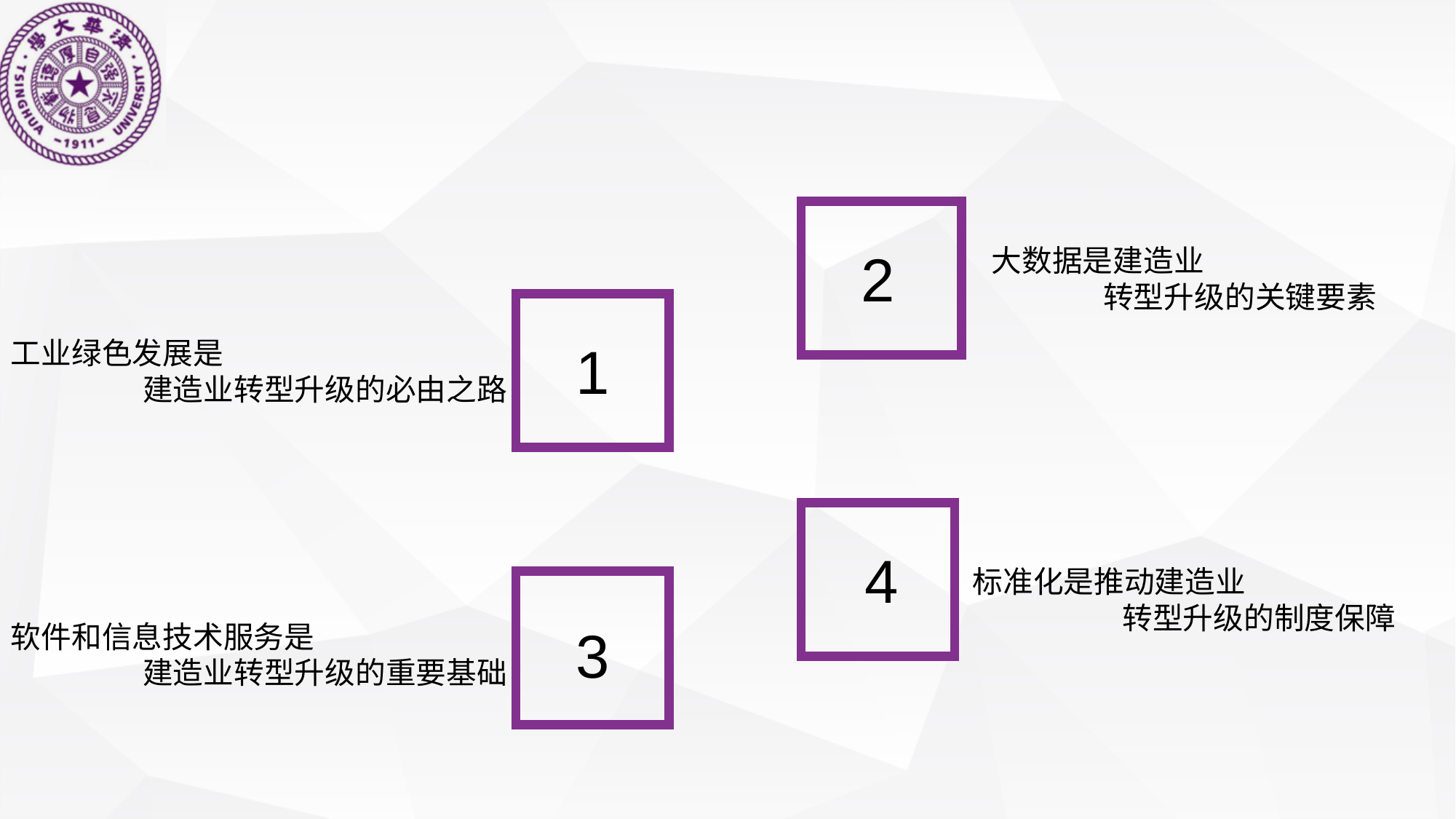

大数据是建造业
转型升级的关键要素

2
工业绿色发展是
建造业转型升级的必由之路
1

4
标准化是推动建造业
转型升级的制度保障

软件和信息技术服务是
建造业转型升级的重要基础
3